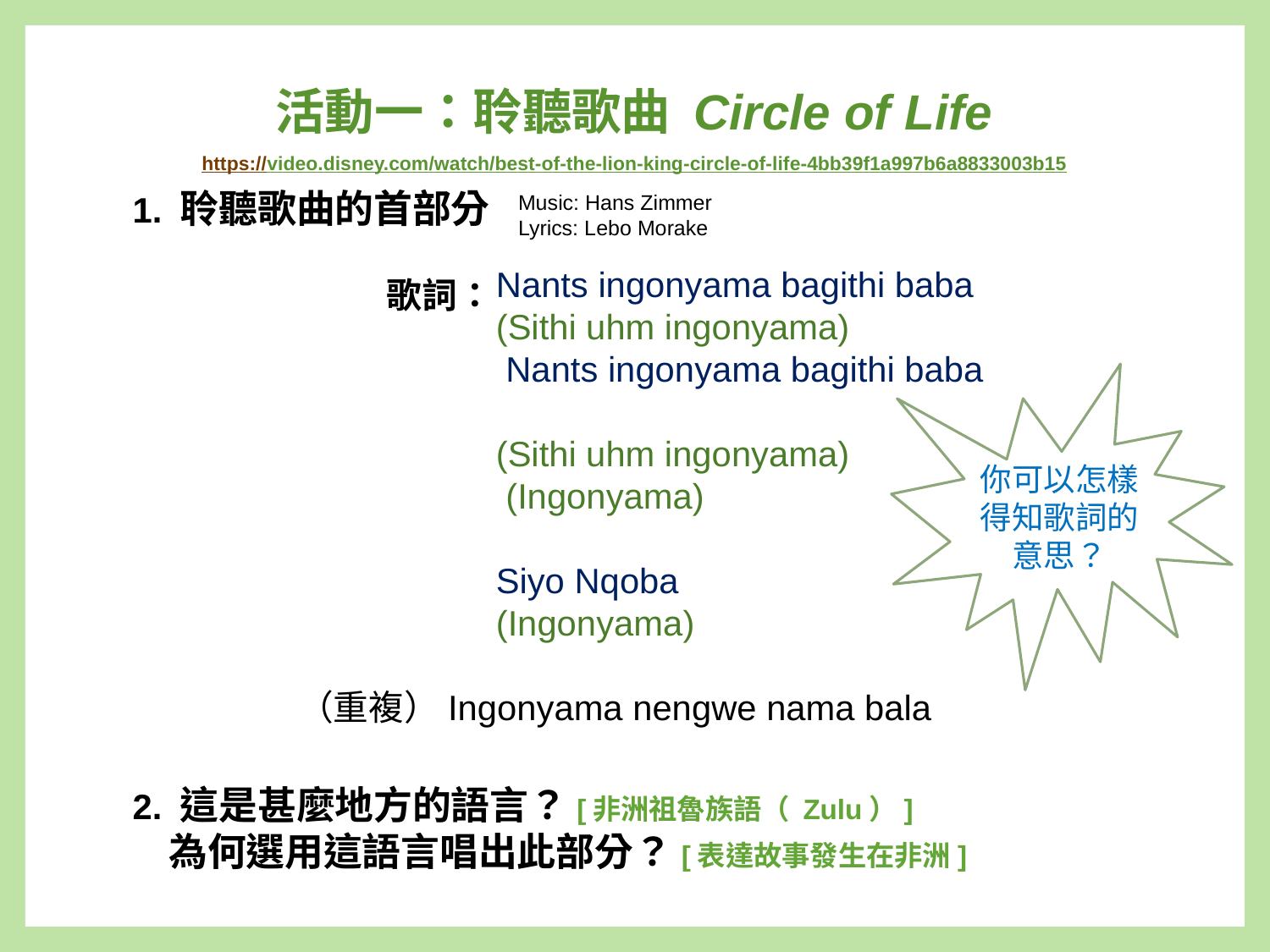

# 活動一：聆聽歌曲 Circle of Life https://video.disney.com/watch/best-of-the-lion-king-circle-of-life-4bb39f1a997b6a8833003b15
1. 聆聽歌曲的首部分
		歌詞：

2. 這是甚麼地方的語言？[非洲祖魯族語（ Zulu）]
   為何選用這語言唱出此部分？[表達故事發生在非洲]
Music: Hans Zimmer
Lyrics: Lebo Morake
                          Nants ingonyama bagithi baba
                          (Sithi uhm ingonyama)
                           Nants ingonyama bagithi baba
                          (Sithi uhm ingonyama)
                           (Ingonyama)
                          Siyo Nqoba
                          (Ingonyama)

      （重複）Ingonyama nengwe nama bala

你可以怎樣得知歌詞的意思？